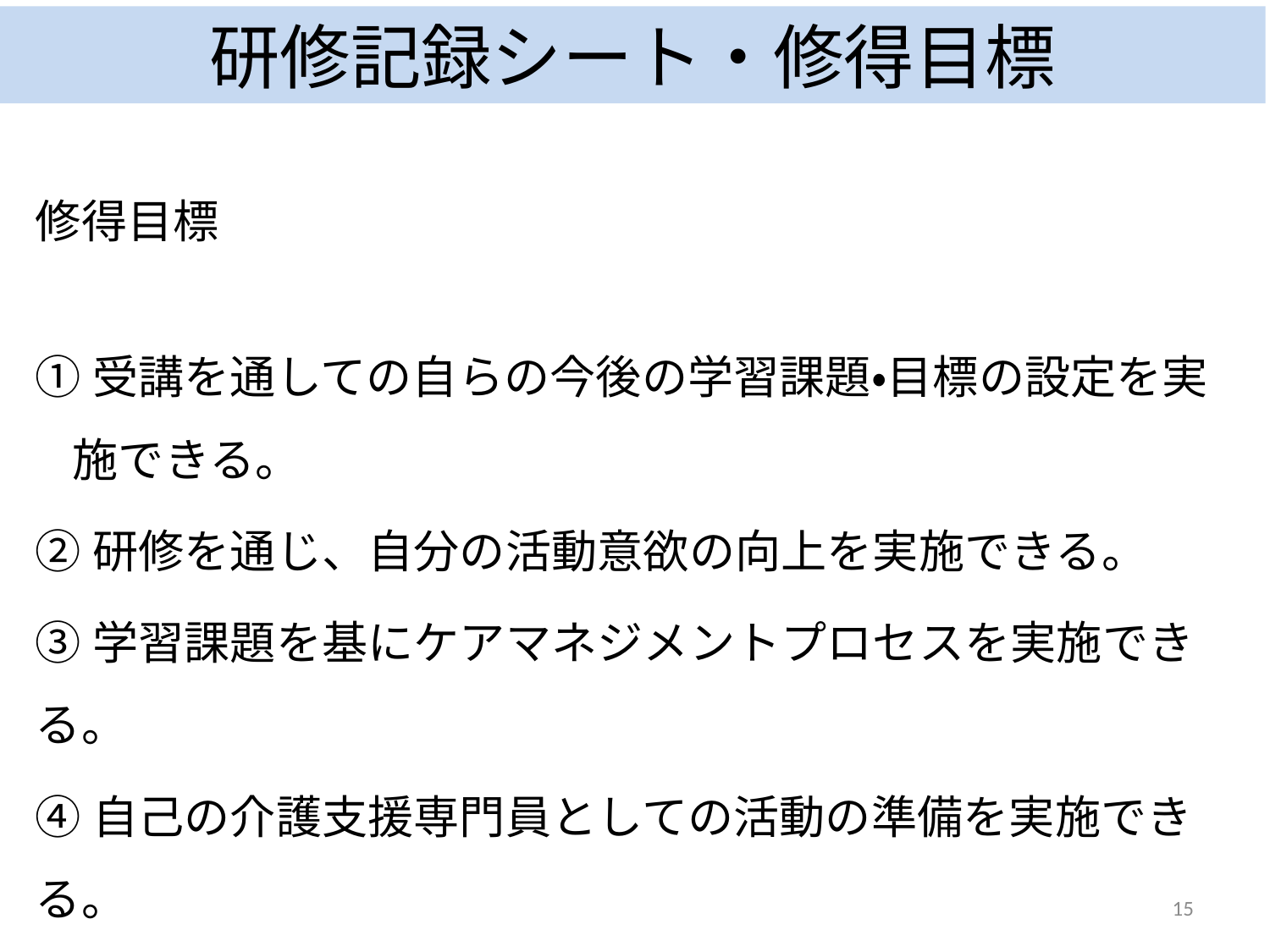

研修記録シート・修得目標
修得目標

①受講を通しての自らの今後の学習課題・目標の設定を実施できる。
②研修を通じ、自分の活動意欲の向上を実施できる。
③学習課題を基にケアマネジメントプロセスを実施できる。
④自己の介護支援専門員としての活動の準備を実施できる。
⑤受講者間のネットワークの構築を実施できる。
15